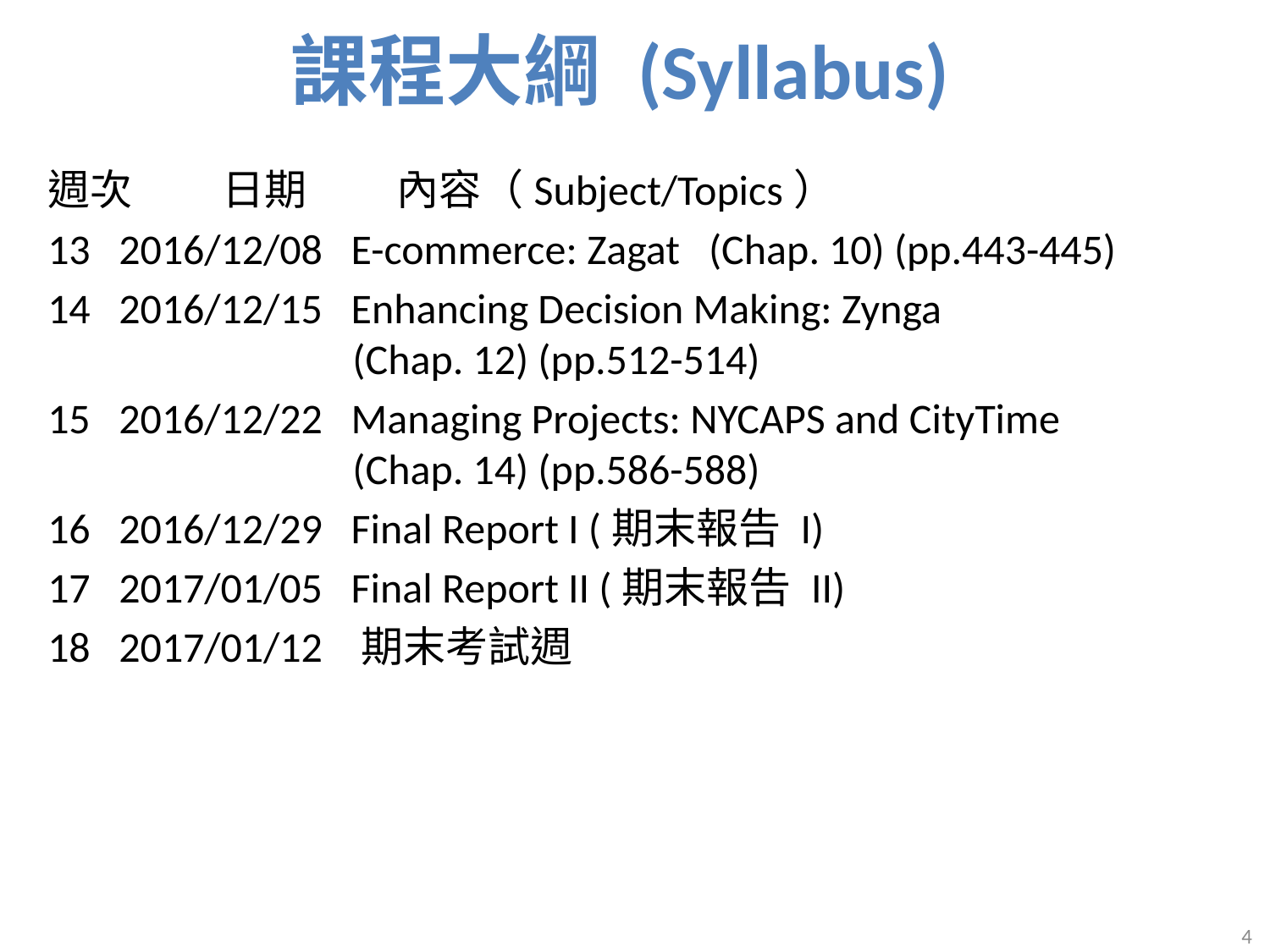

課程大綱 (Syllabus)
週次	日期	     內容（Subject/Topics）
13   2016/12/08   E-commerce: Zagat   (Chap. 10) (pp.443-445)
14   2016/12/15   Enhancing Decision Making: Zynga
                           (Chap. 12) (pp.512-514)
15   2016/12/22   Managing Projects: NYCAPS and CityTime
                           (Chap. 14) (pp.586-588)
16   2016/12/29   Final Report I (期末報告 I)
17   2017/01/05   Final Report II (期末報告 II)
18   2017/01/12   期末考試週
4